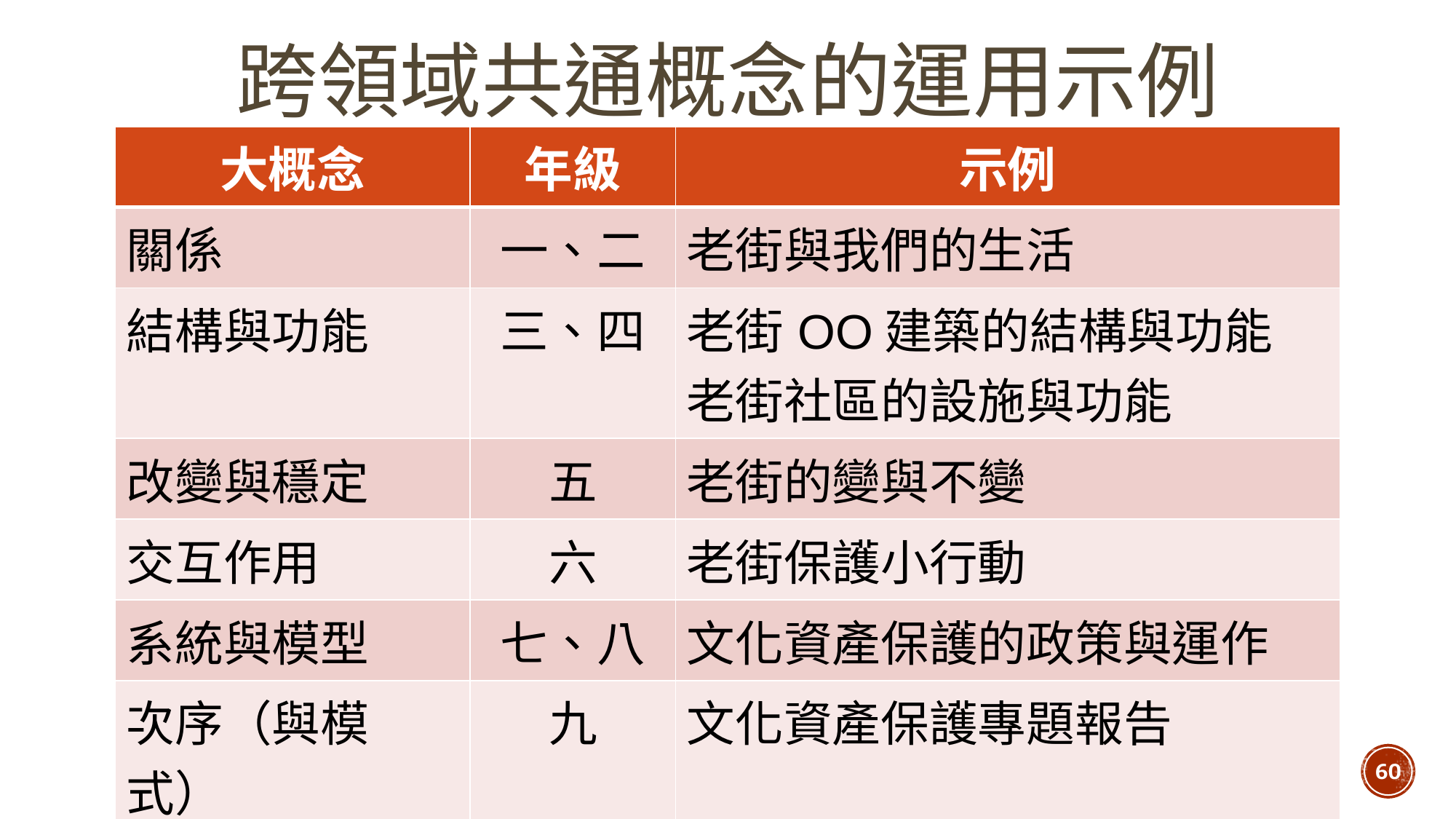

# 跨領域共通概念的運用示例
| 大概念 | 年級 | 示例 |
| --- | --- | --- |
| 關係 | 一、二 | 老街與我們的生活 |
| 結構與功能 | 三、四 | 老街OO建築的結構與功能 老街社區的設施與功能 |
| 改變與穩定 | 五 | 老街的變與不變 |
| 交互作用 | 六 | 老街保護小行動 |
| 系統與模型 | 七、八 | 文化資產保護的政策與運作 |
| 次序（與模式） | 九 | 文化資產保護專題報告 |
60